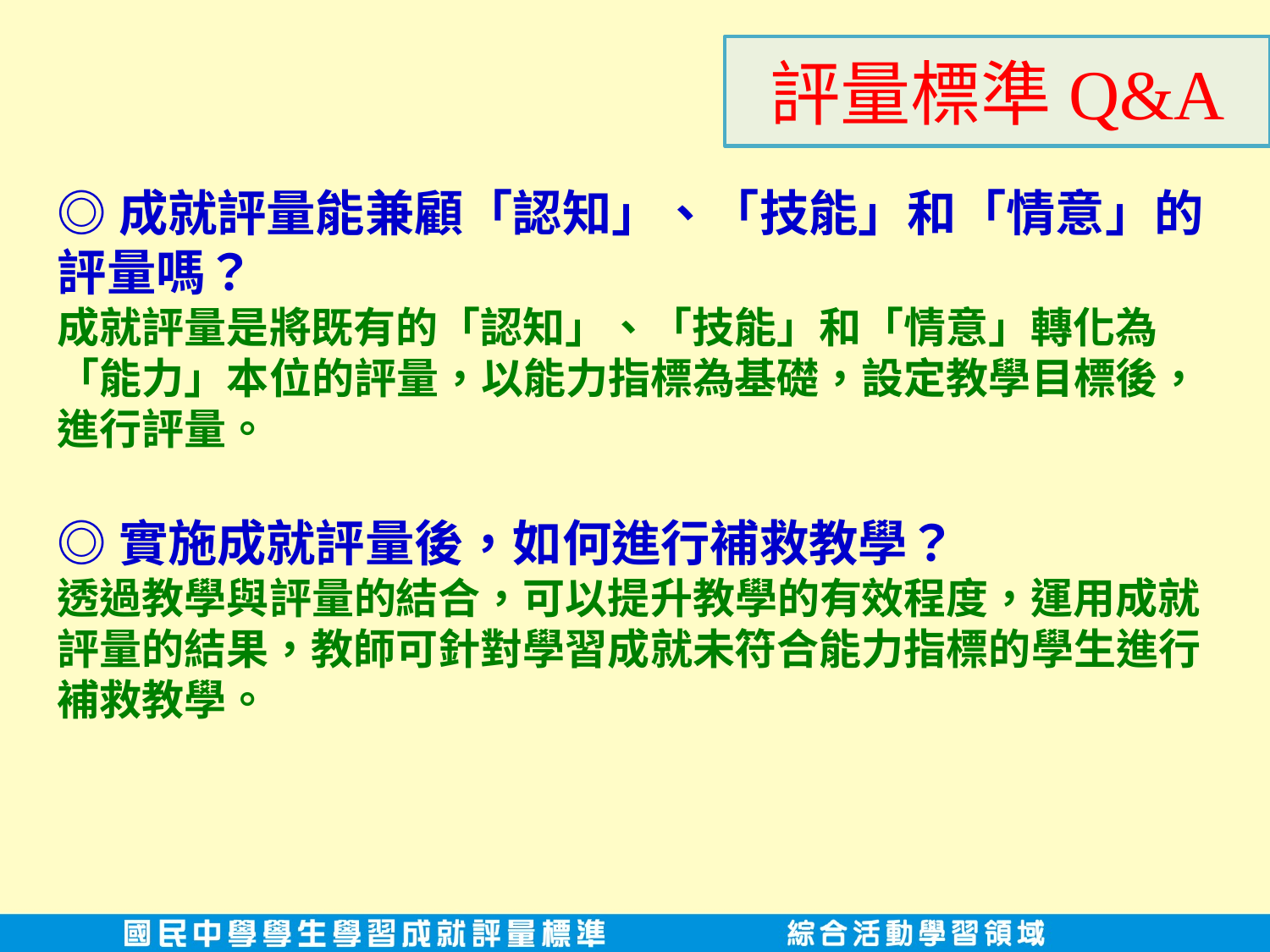

評量標準Q&A
◎成就評量能兼顧「認知」、「技能」和「情意」的評量嗎？
成就評量是將既有的「認知」、「技能」和「情意」轉化為「能力」本位的評量，以能力指標為基礎，設定教學目標後，進行評量。

◎實施成就評量後，如何進行補救教學？
透過教學與評量的結合，可以提升教學的有效程度，運用成就評量的結果，教師可針對學習成就未符合能力指標的學生進行補救教學。